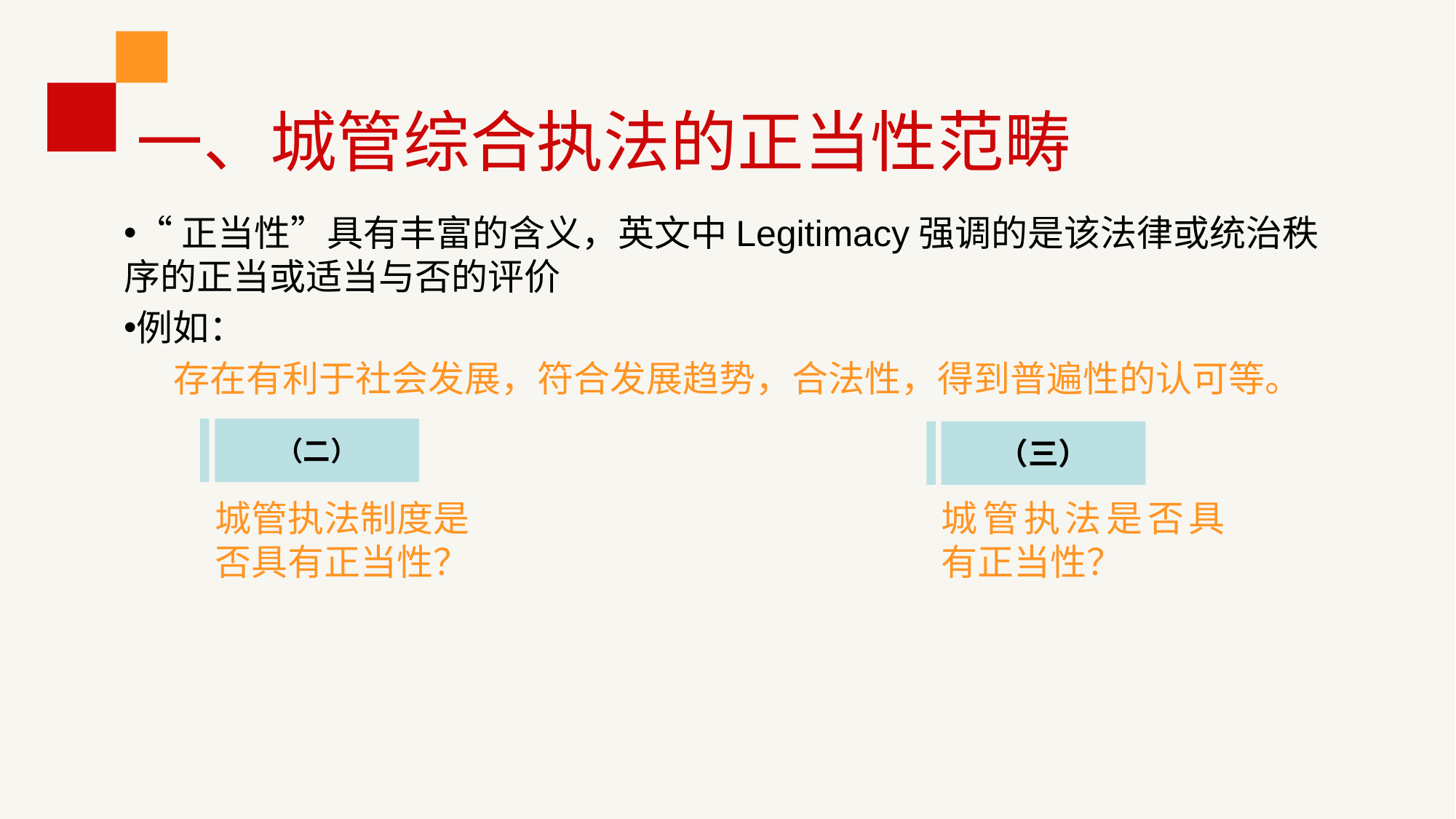

# 一、城管综合执法的正当性范畴
“正当性”具有丰富的含义，英文中Legitimacy强调的是该法律或统治秩序的正当或适当与否的评价
例如：
     存在有利于社会发展，符合发展趋势，合法性，得到普遍性的认可等。

（二）
城管执法制度是否具有正当性？

（三）
城管执法是否具有正当性？